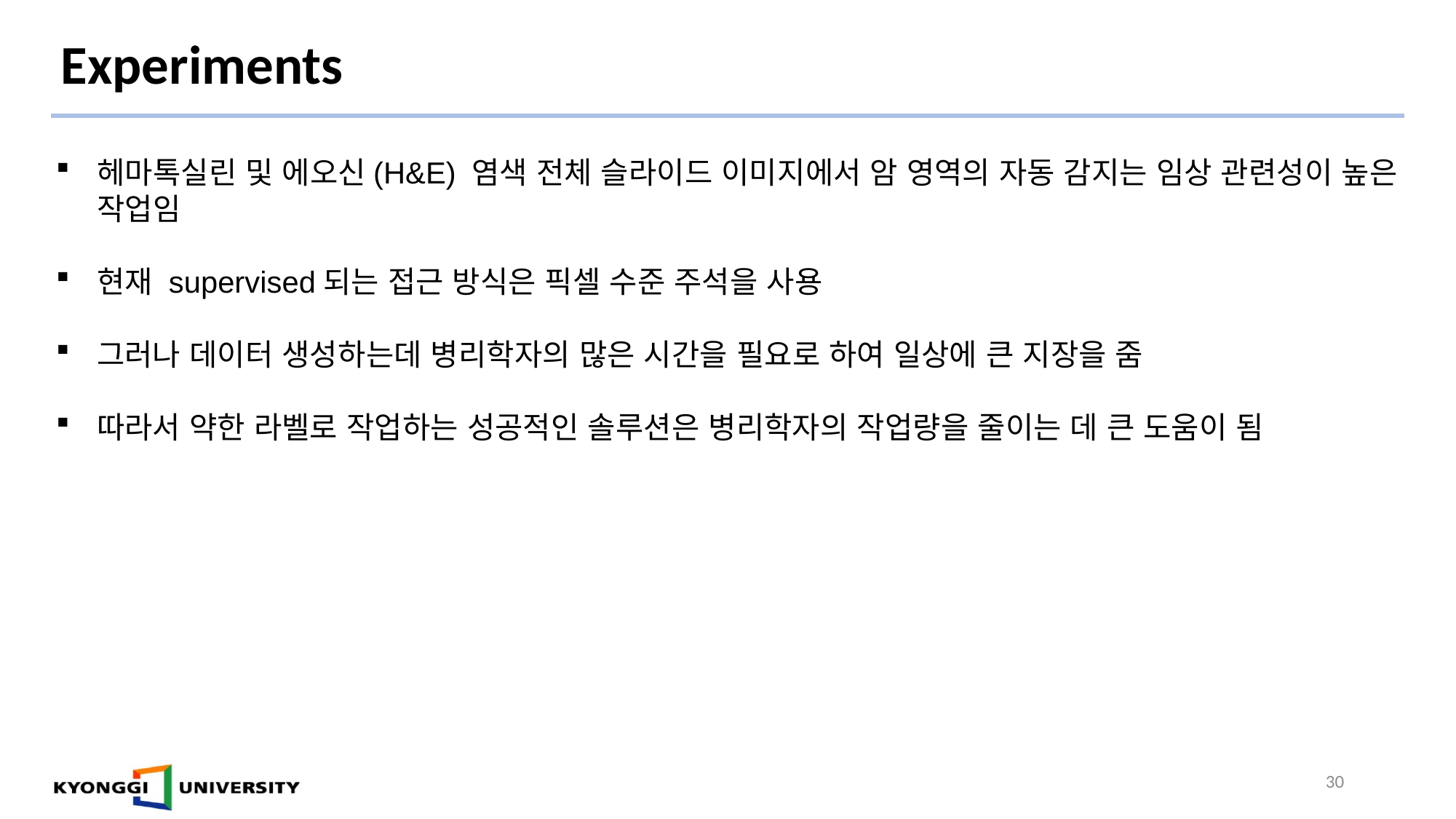

# Experiments
헤마톡실린 및 에오신(H&E) 염색 전체 슬라이드 이미지에서 암 영역의 자동 감지는 임상 관련성이 높은 작업임

현재 supervised되는 접근 방식은 픽셀 수준 주석을 사용

그러나 데이터 생성하는데 병리학자의 많은 시간을 필요로 하여 일상에 큰 지장을 줌

따라서 약한 라벨로 작업하는 성공적인 솔루션은 병리학자의 작업량을 줄이는 데 큰 도움이 됨

30